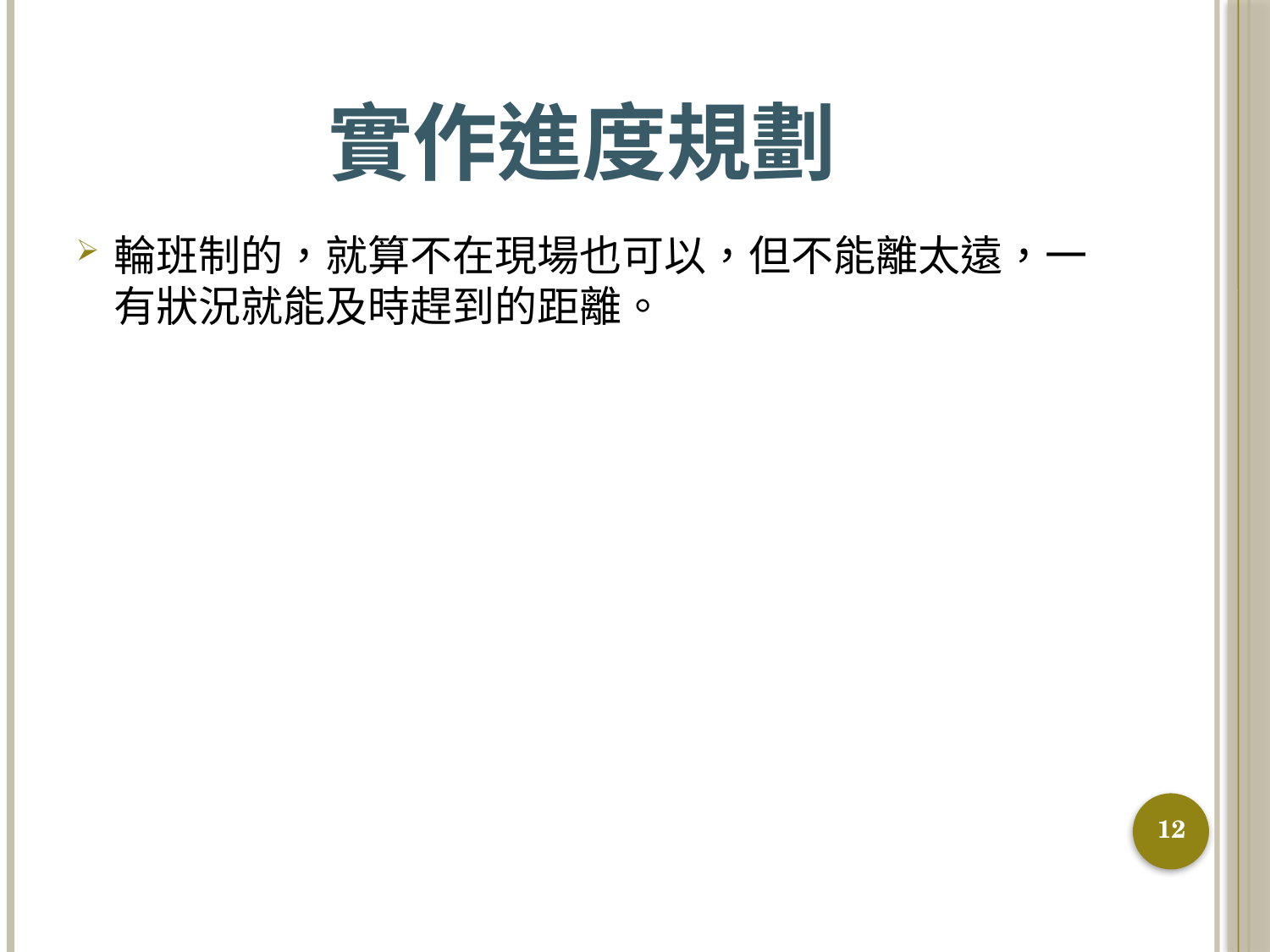

# 實作進度規劃
輪班制的，就算不在現場也可以，但不能離太遠，一有狀況就能及時趕到的距離。
12